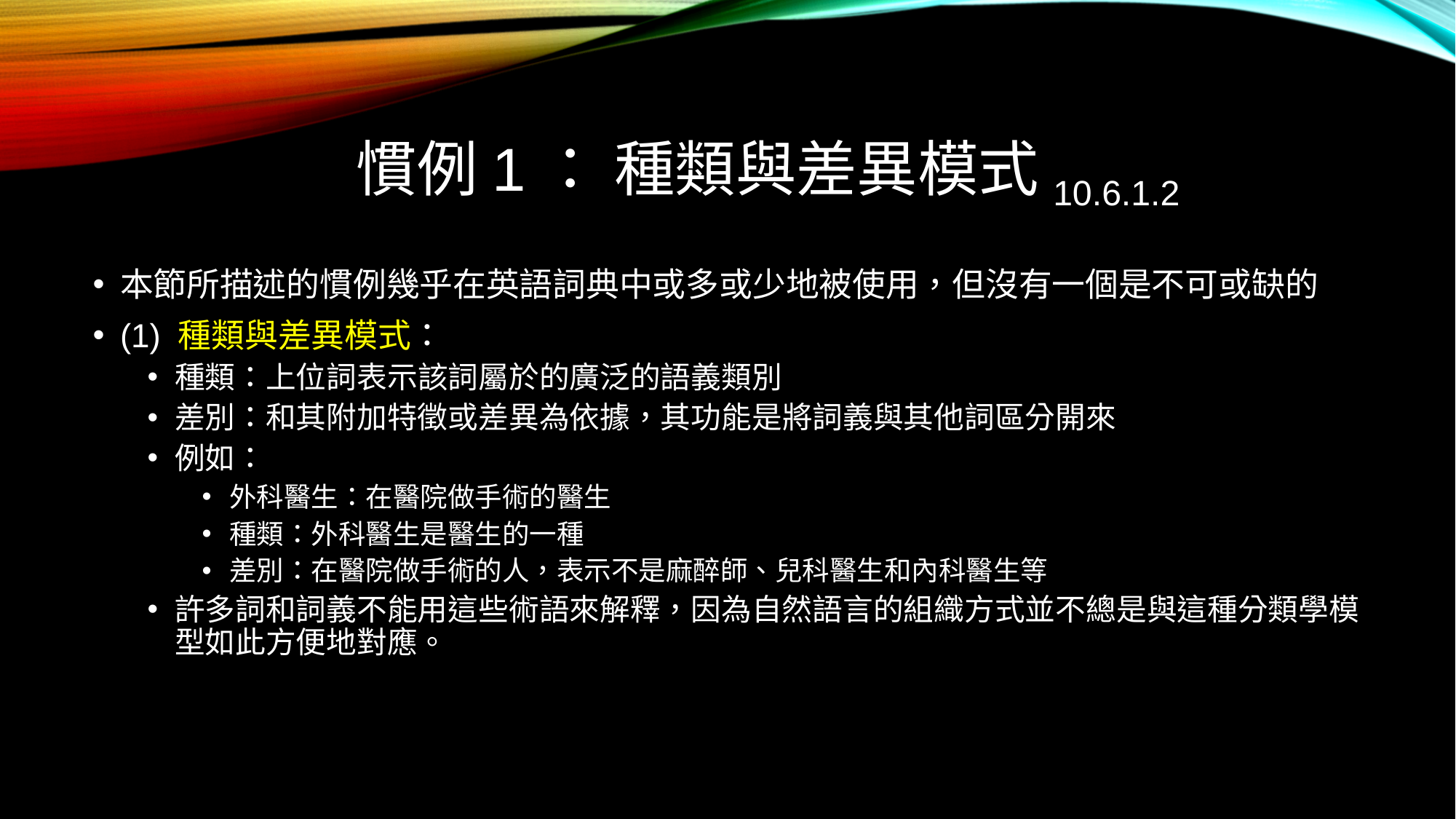

# 慣例1： 種類與差異模式10.6.1.2
本節所描述的慣例幾乎在英語詞典中或多或少地被使用，但沒有一個是不可或缺的
(1) 種類與差異模式：
種類：上位詞表示該詞屬於的廣泛的語義類別
差別：和其附加特徵或差異為依據，其功能是將詞義與其他詞區分開來
例如：
外科醫生：在醫院做手術的醫生
種類：外科醫生是醫生的一種
差別：在醫院做手術的人，表示不是麻醉師、兒科醫生和內科醫生等
許多詞和詞義不能用這些術語來解釋，因為自然語言的組織方式並不總是與這種分類學模型如此方便地對應。